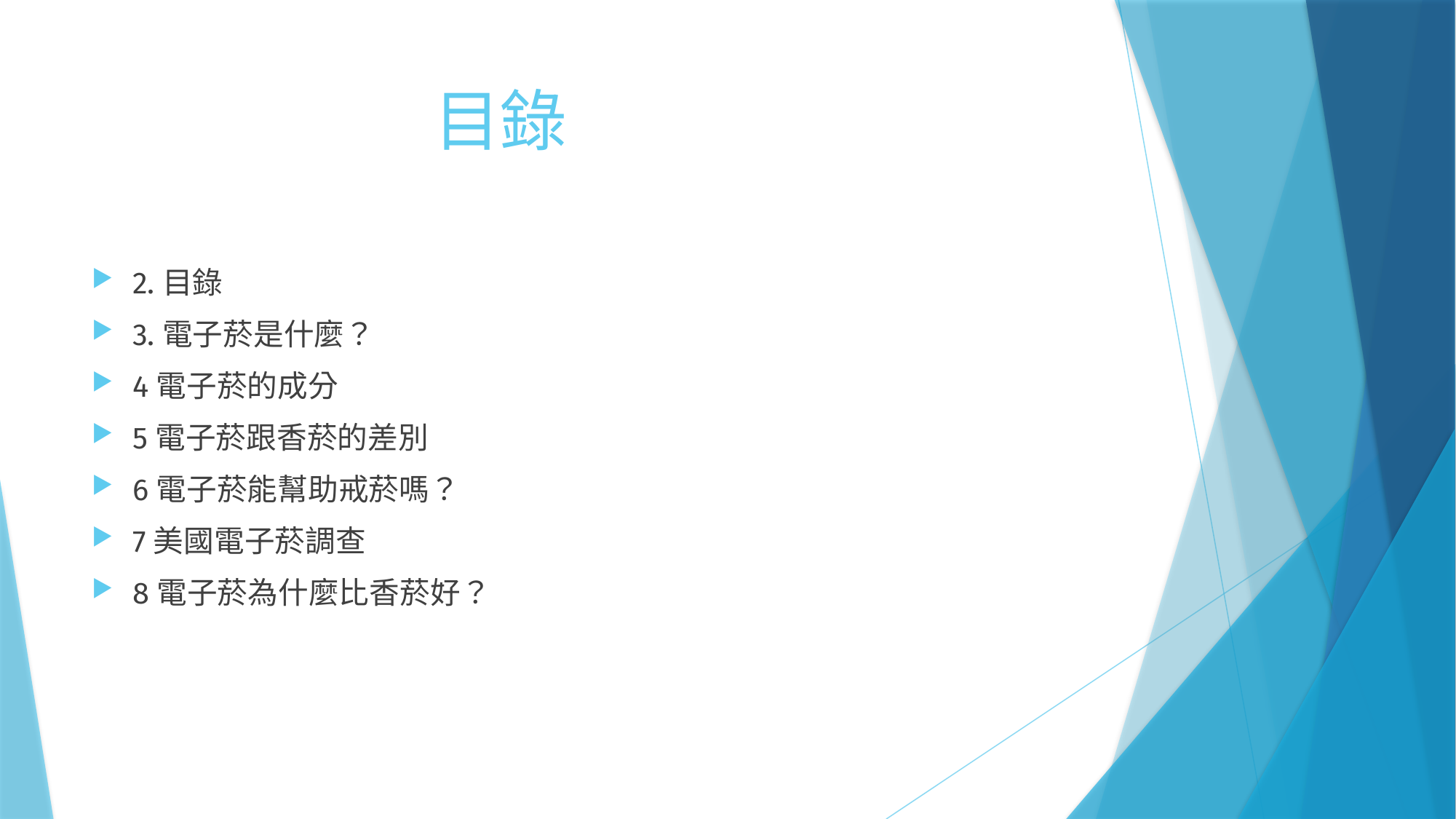

# 目錄
2.目錄
3.電子菸是什麼？
4電子菸的成分
5電子菸跟香菸的差別
6電子菸能幫助戒菸嗎？
7美國電子菸調查
8電子菸為什麼比香菸好？